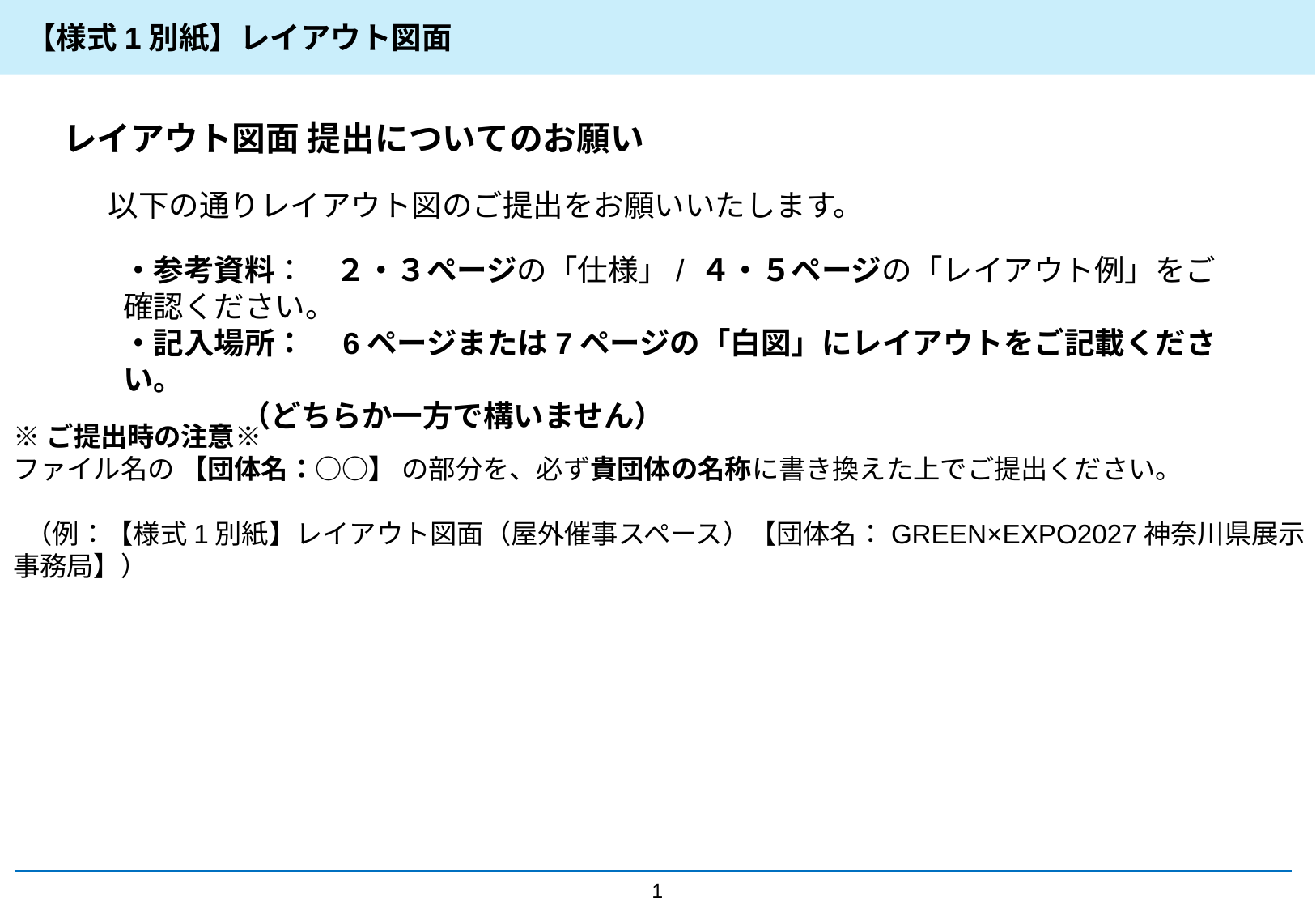

【様式1別紙】レイアウト図面
レイアウト図面 提出についてのお願い
以下の通りレイアウト図のご提出をお願いいたします。
・参考資料：　２・３ページの「仕様」/ ４・５ページの「レイアウト例」をご確認ください。
・記入場所：　6ページまたは7ページの「白図」にレイアウトをご記載ください。
                （どちらか一方で構いません）
※ご提出時の注意※
ファイル名の 【団体名：○○】 の部分を、必ず貴団体の名称に書き換えた上でご提出ください。

 （例：【様式1別紙】レイアウト図面（屋外催事スペース）【団体名：GREEN×EXPO2027神奈川県展示事務局】）
1